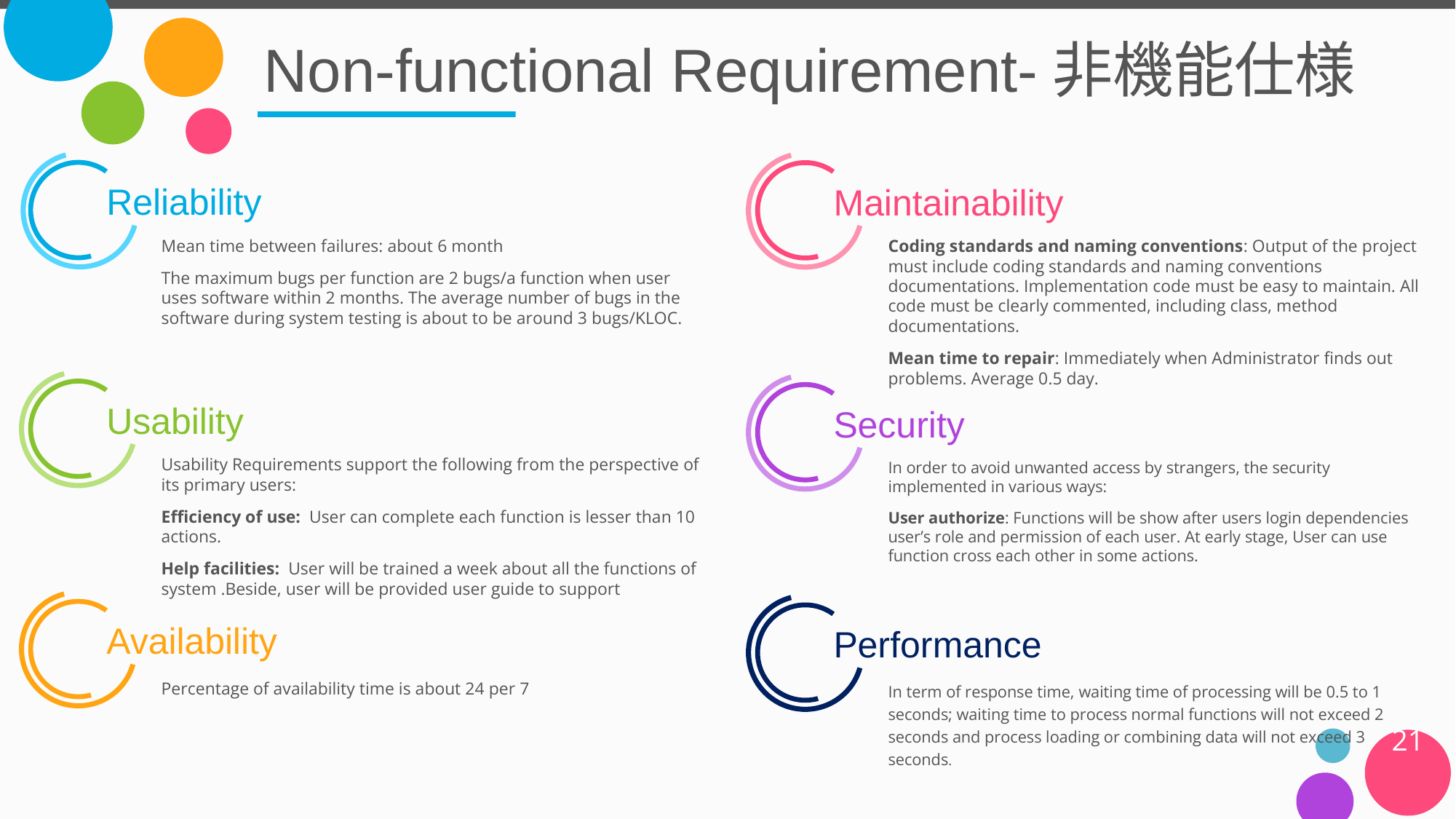

# Non-functional Requirement-非機能仕様
Reliability
Maintainability
Mean time between failures: about 6 month
The maximum bugs per function are 2 bugs/a function when user uses software within 2 months. The average number of bugs in the software during system testing is about to be around 3 bugs/KLOC.
Coding standards and naming conventions: Output of the project must include coding standards and naming conventions documentations. Implementation code must be easy to maintain. All code must be clearly commented, including class, method documentations.
Mean time to repair: Immediately when Administrator finds out problems. Average 0.5 day.
Usability
Security
Usability Requirements support the following from the perspective of its primary users:
Efficiency of use:  User can complete each function is lesser than 10 actions.
Help facilities:  User will be trained a week about all the functions of system .Beside, user will be provided user guide to support
In order to avoid unwanted access by strangers, the security implemented in various ways:
User authorize: Functions will be show after users login dependencies user’s role and permission of each user. At early stage, User can use function cross each other in some actions.
Availability
Performance
Percentage of availability time is about 24 per 7
In term of response time, waiting time of processing will be 0.5 to 1 seconds; waiting time to process normal functions will not exceed 2 seconds and process loading or combining data will not exceed 3 seconds.
21